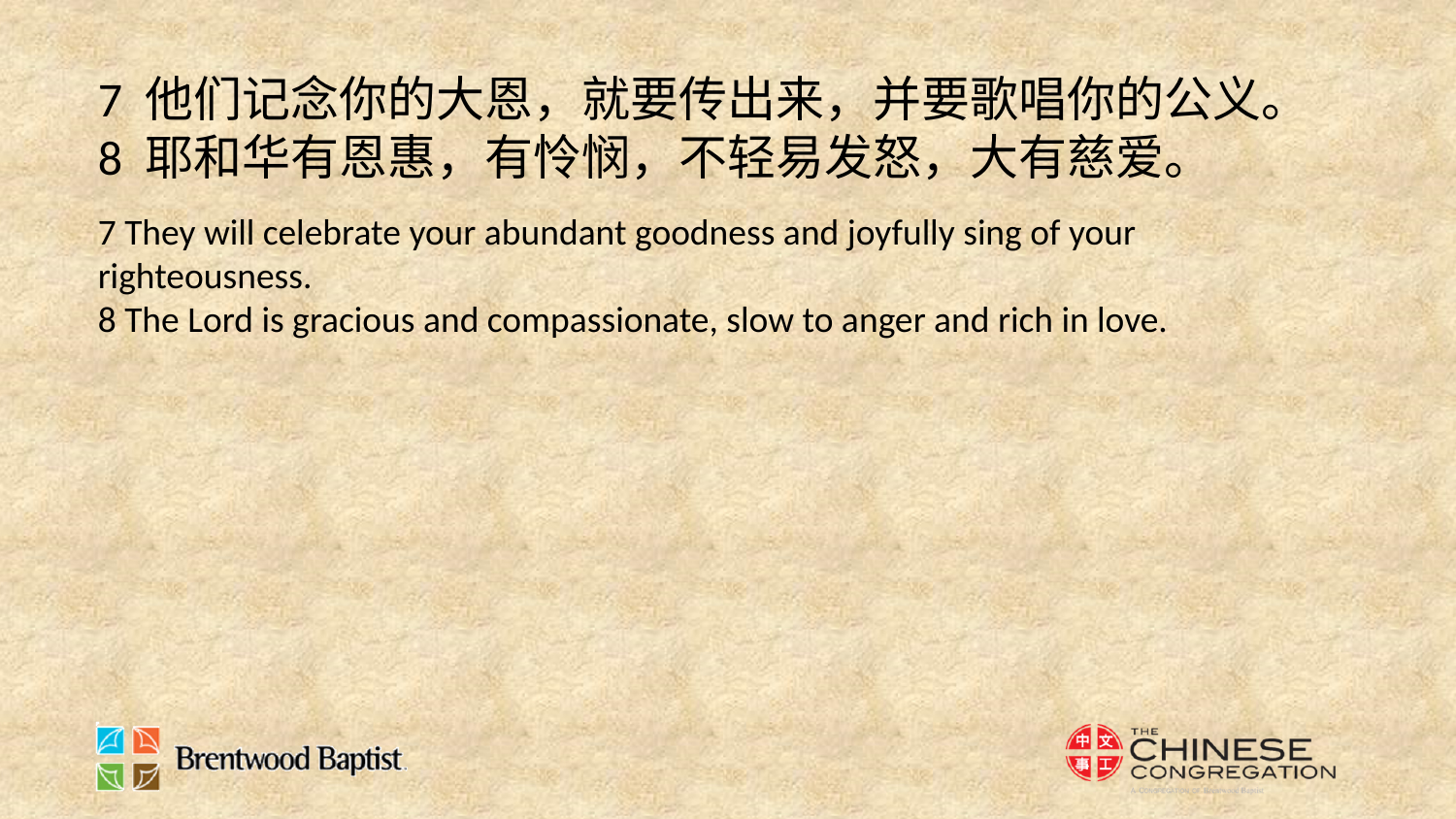

7 他们记念你的大恩，就要传出来，并要歌唱你的公义。
8 耶和华有恩惠，有怜悯，不轻易发怒，大有慈爱。

7 They will celebrate your abundant goodness and joyfully sing of your righteousness.
8 The Lord is gracious and compassionate, slow to anger and rich in love.